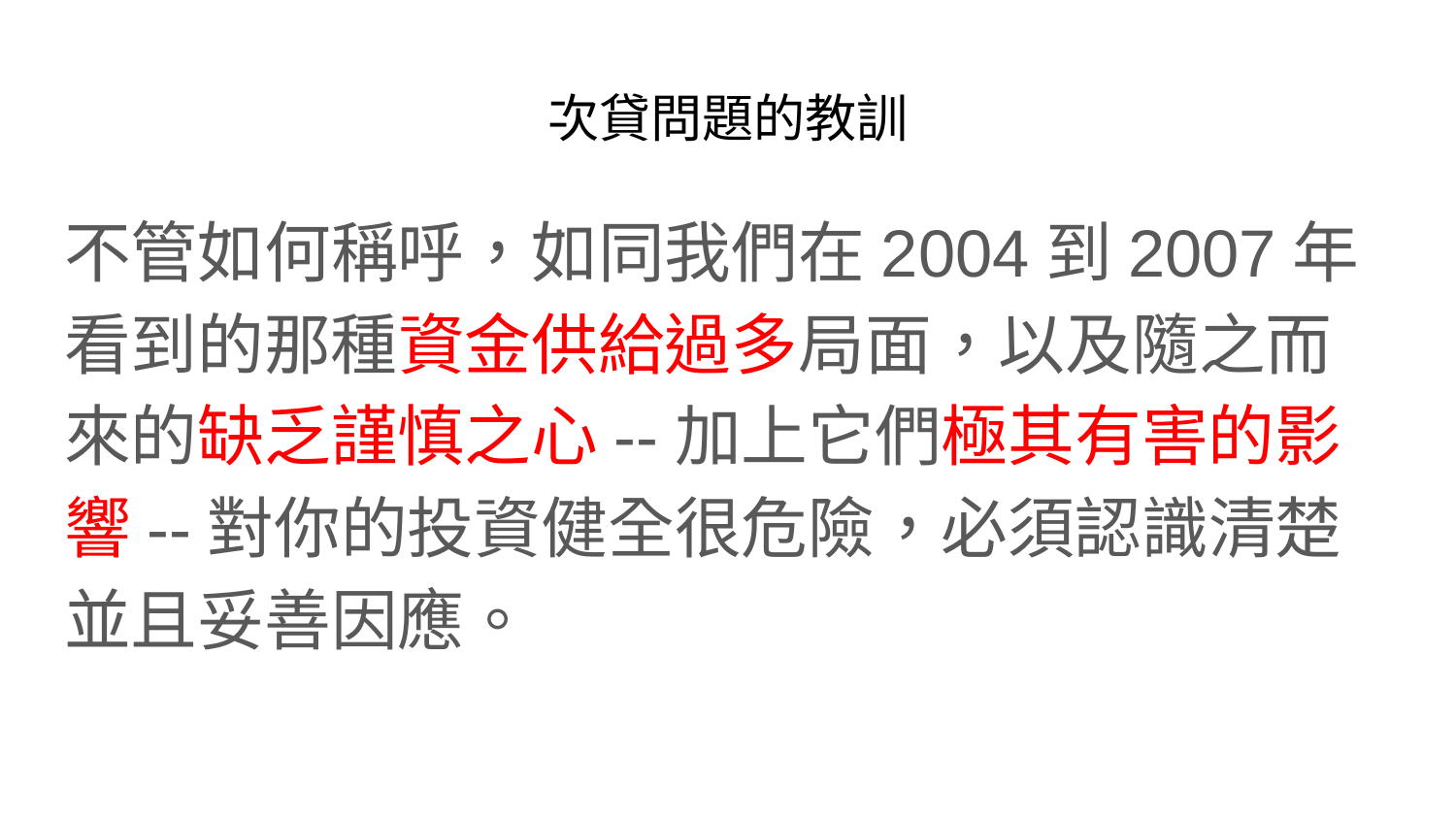

# 次貸問題的教訓
不管如何稱呼，如同我們在2004到2007年看到的那種資金供給過多局面，以及隨之而來的缺乏謹慎之心--加上它們極其有害的影響--對你的投資健全很危險，必須認識清楚並且妥善因應。